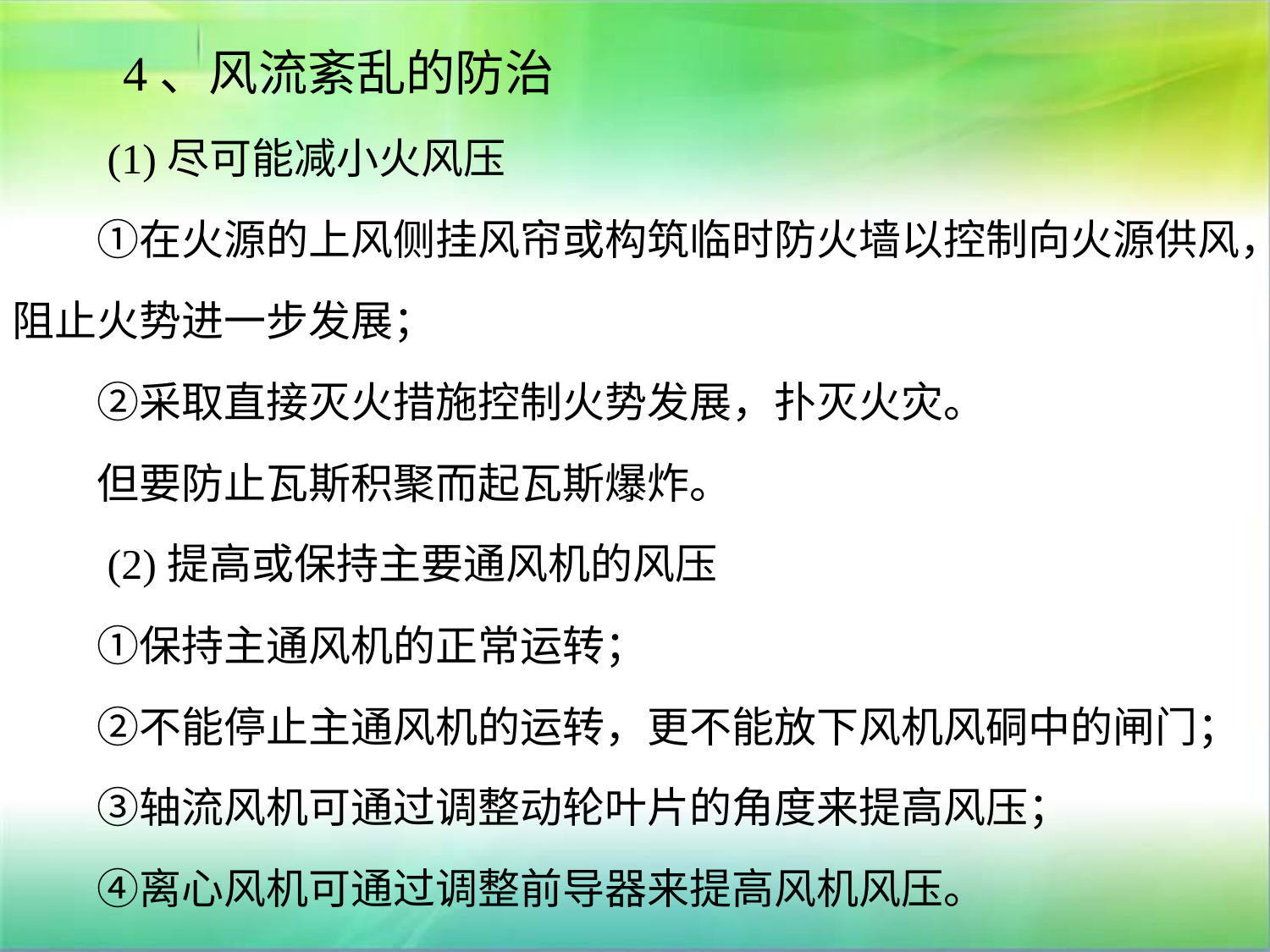

4、风流紊乱的防治
　　(1)尽可能减小火风压
　　①在火源的上风侧挂风帘或构筑临时防火墙以控制向火源供风，阻止火势进一步发展；
　　②采取直接灭火措施控制火势发展，扑灭火灾。
　　但要防止瓦斯积聚而起瓦斯爆炸。
　　(2)提高或保持主要通风机的风压
　　①保持主通风机的正常运转；
　　②不能停止主通风机的运转，更不能放下风机风硐中的闸门；
　　③轴流风机可通过调整动轮叶片的角度来提高风压；
　　④离心风机可通过调整前导器来提高风机风压。